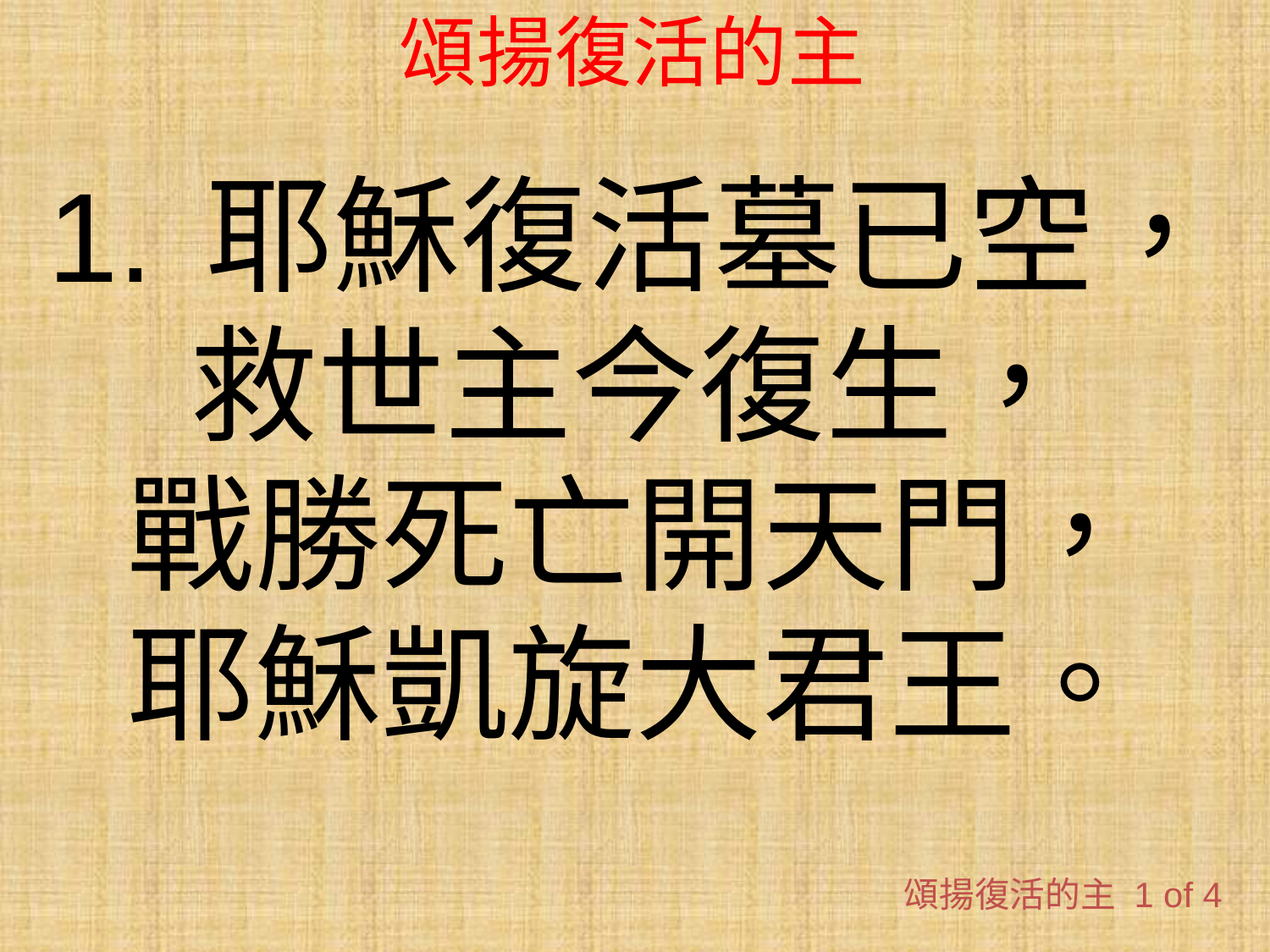

# 頌揚復活的主
耶穌復活墓已空，
救世主今復生，
戰勝死亡開天門，
耶穌凱旋大君王。
頌揚復活的主 1 of 4